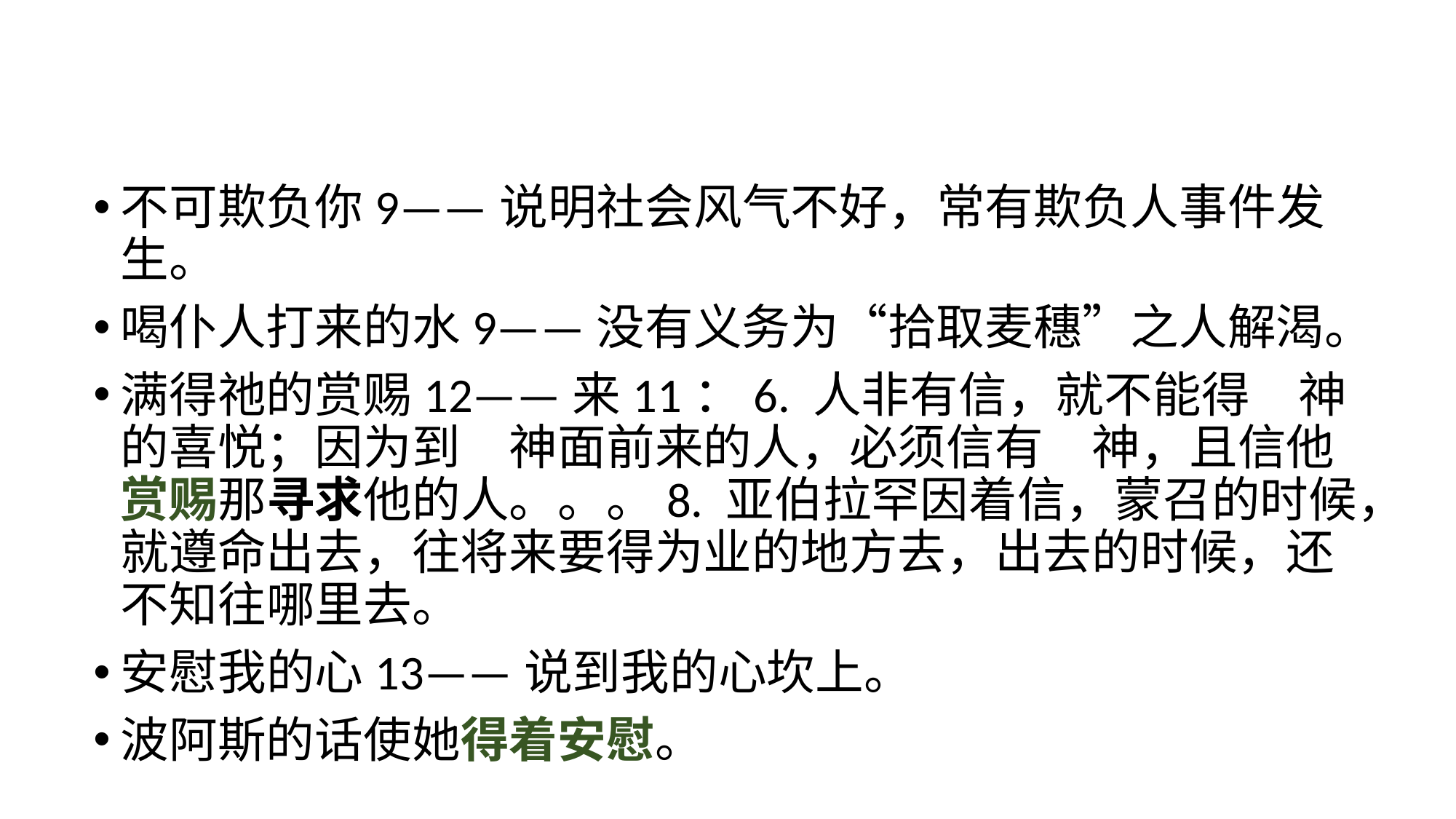

不可欺负你9——说明社会风气不好，常有欺负人事件发生。
喝仆人打来的水9——没有义务为“拾取麦穗”之人解渴。
满得祂的赏赐12——来11：6. 人非有信，就不能得　神的喜悦；因为到　神面前来的人，必须信有　神，且信他赏赐那寻求他的人。。。8. 亚伯拉罕因着信，蒙召的时候，就遵命出去，往将来要得为业的地方去，出去的时候，还不知往哪里去。
安慰我的心13——说到我的心坎上。
波阿斯的话使她得着安慰。